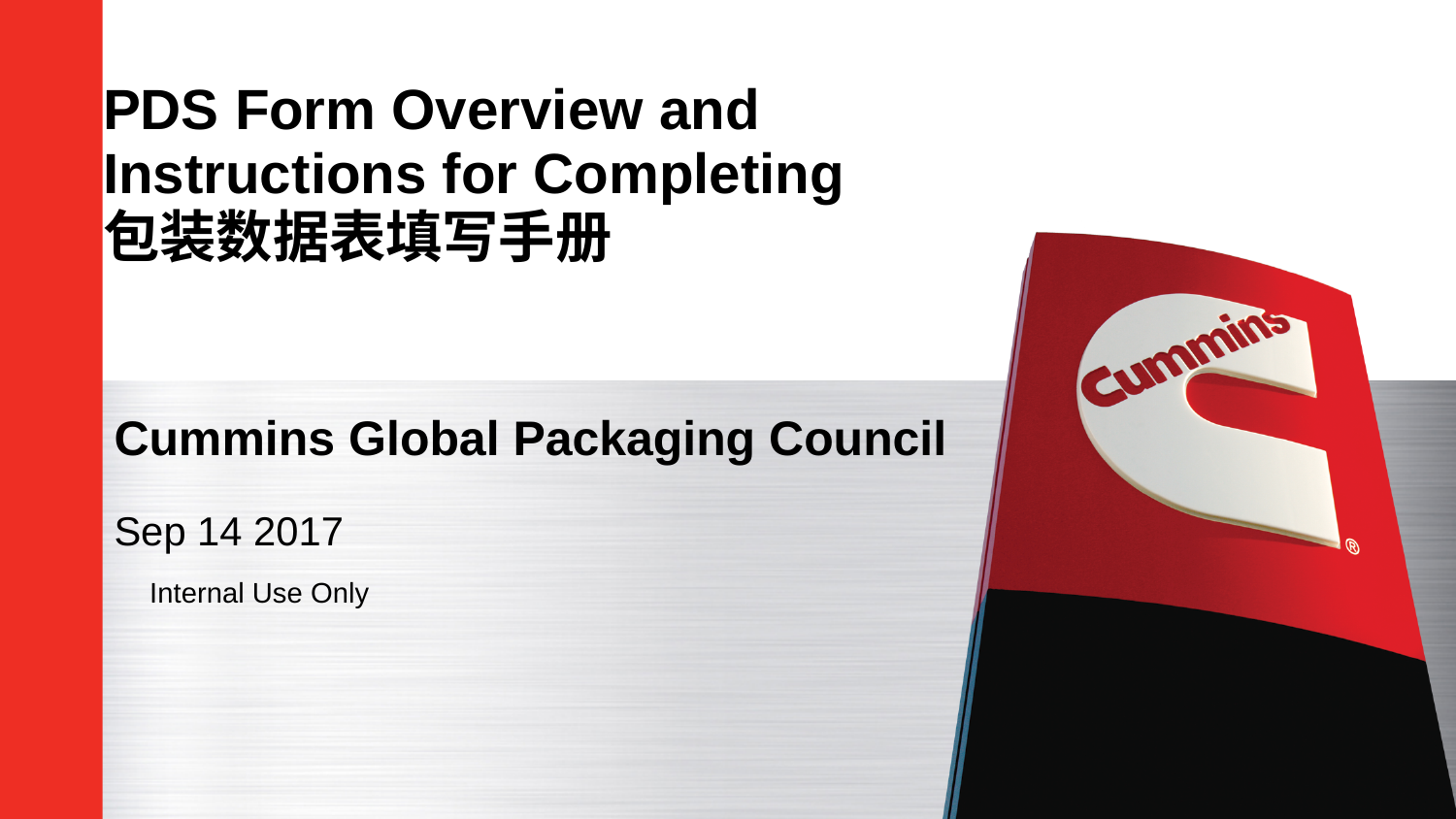

# PDS Form Overview and Instructions for Completing 包装数据表填写手册
Cummins Global Packaging Council
Sep 14 2017
Internal Use Only